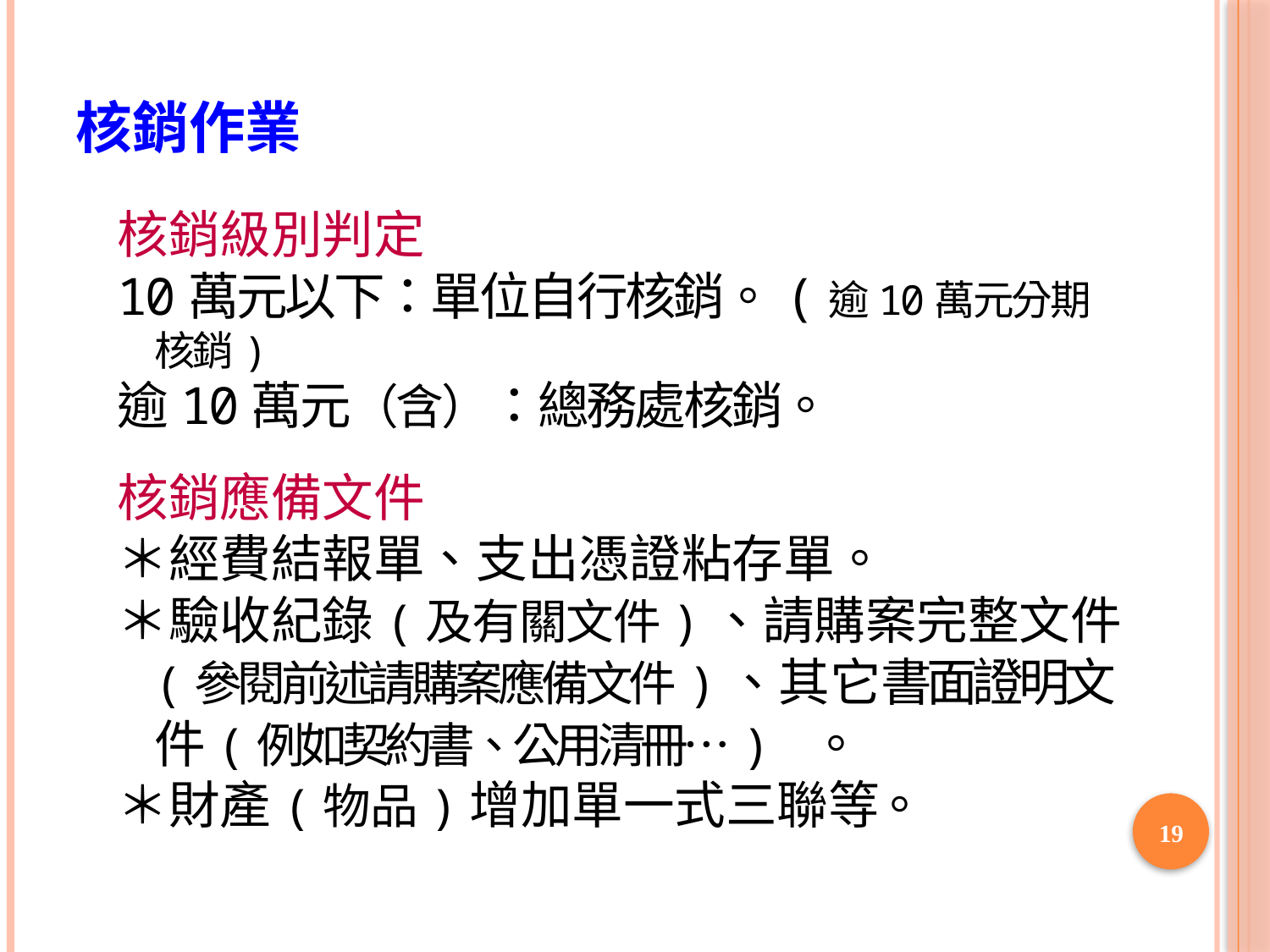

# 核銷作業
核銷級別判定
10萬元以下：單位自行核銷。(逾10萬元分期核銷)
逾10萬元（含）：總務處核銷。
核銷應備文件
＊經費結報單、支出憑證粘存單。
＊驗收紀錄(及有關文件)、請購案完整文件(參閱前述請購案應備文件)、其它書面證明文件(例如契約書、公用清冊…) 。
＊財產(物品)增加單一式三聯等。

19